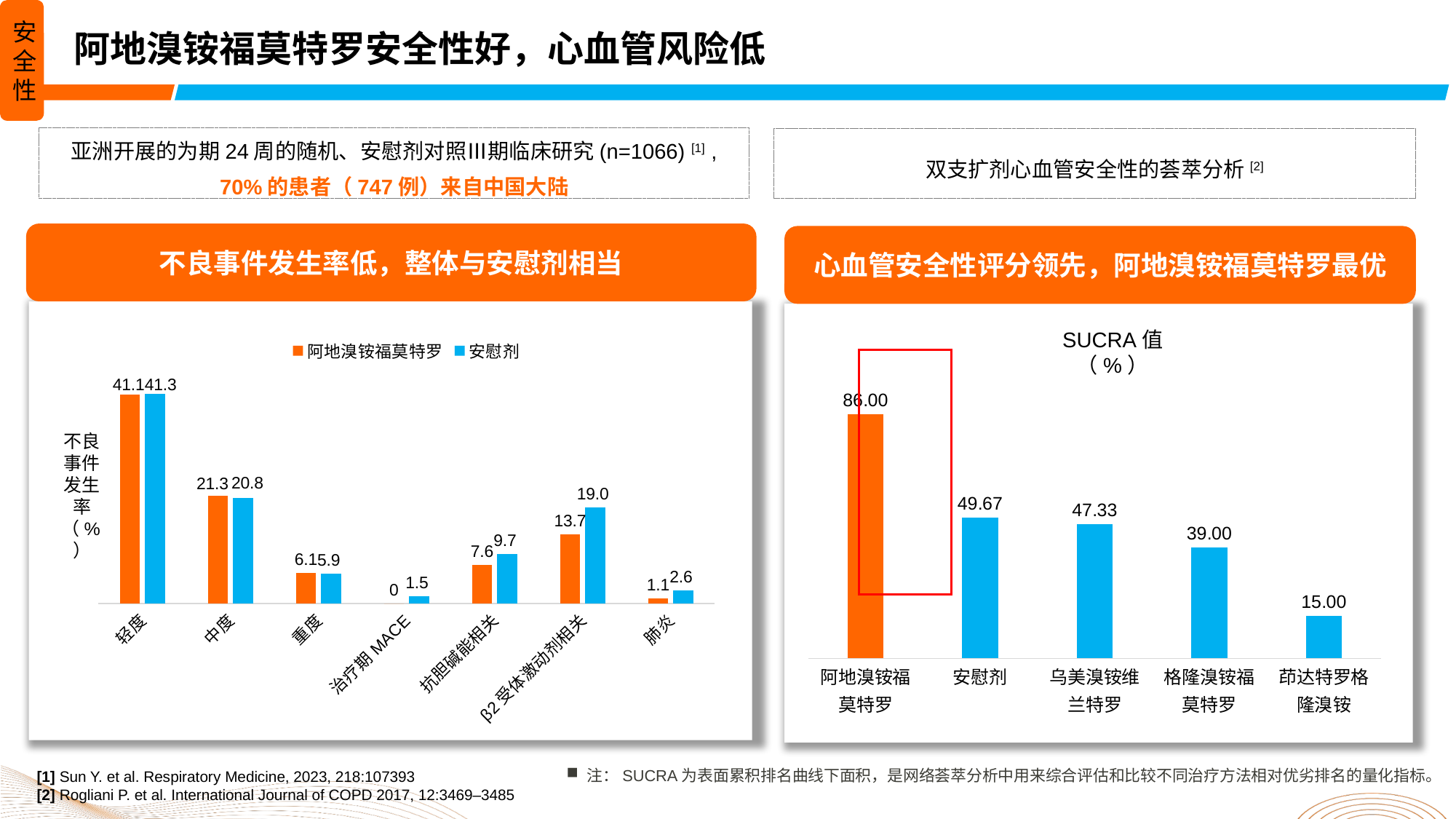

安全性
阿地溴铵福莫特罗安全性好，心血管风险低

亚洲开展的为期24周的随机、安慰剂对照Ⅲ期临床研究(n=1066) [1] , 70%的患者（747例）来自中国大陆
双支扩剂心血管安全性的荟萃分析[2]
不良事件发生率低，整体与安慰剂相当
心血管安全性评分领先，阿地溴铵福莫特罗最优

SUCRA值（%）

### Chart

| Category | 阿地溴铵福莫特罗 | 安慰剂 |
|---|---|---|
| 轻度 | 41.1 | 41.3 |
| 中度 | 21.3 | 20.8 |
| 重度 | 6.1 | 5.9 |
| 治疗期MACE | 0.0 | 1.5 |
| 抗胆碱能相关 | 7.6 | 9.7 |
| β2受体激动剂相关 | 13.7 | 19.0 |
| 肺炎 | 1.1 | 2.6 |

### Chart

| Category |  |
|---|---|
| 阿地溴铵福莫特罗 | 86.0 |
| 安慰剂 | 49.67 |
| 乌美溴铵维兰特罗 | 47.33 |
| 格隆溴铵福莫特罗 | 39.0 |
| 茚达特罗格隆溴铵 | 15.0 |
不良事件发生率（%）
注：SUCRA为表面累积排名曲线下面积，是网络荟萃分析中用来综合评估和比较不同治疗方法相对优劣排名的量化指标。
[1] Sun Y. et al. Respiratory Medicine, 2023, 218:107393
[2] Rogliani P. et al. International Journal of COPD 2017, 12:3469–3485